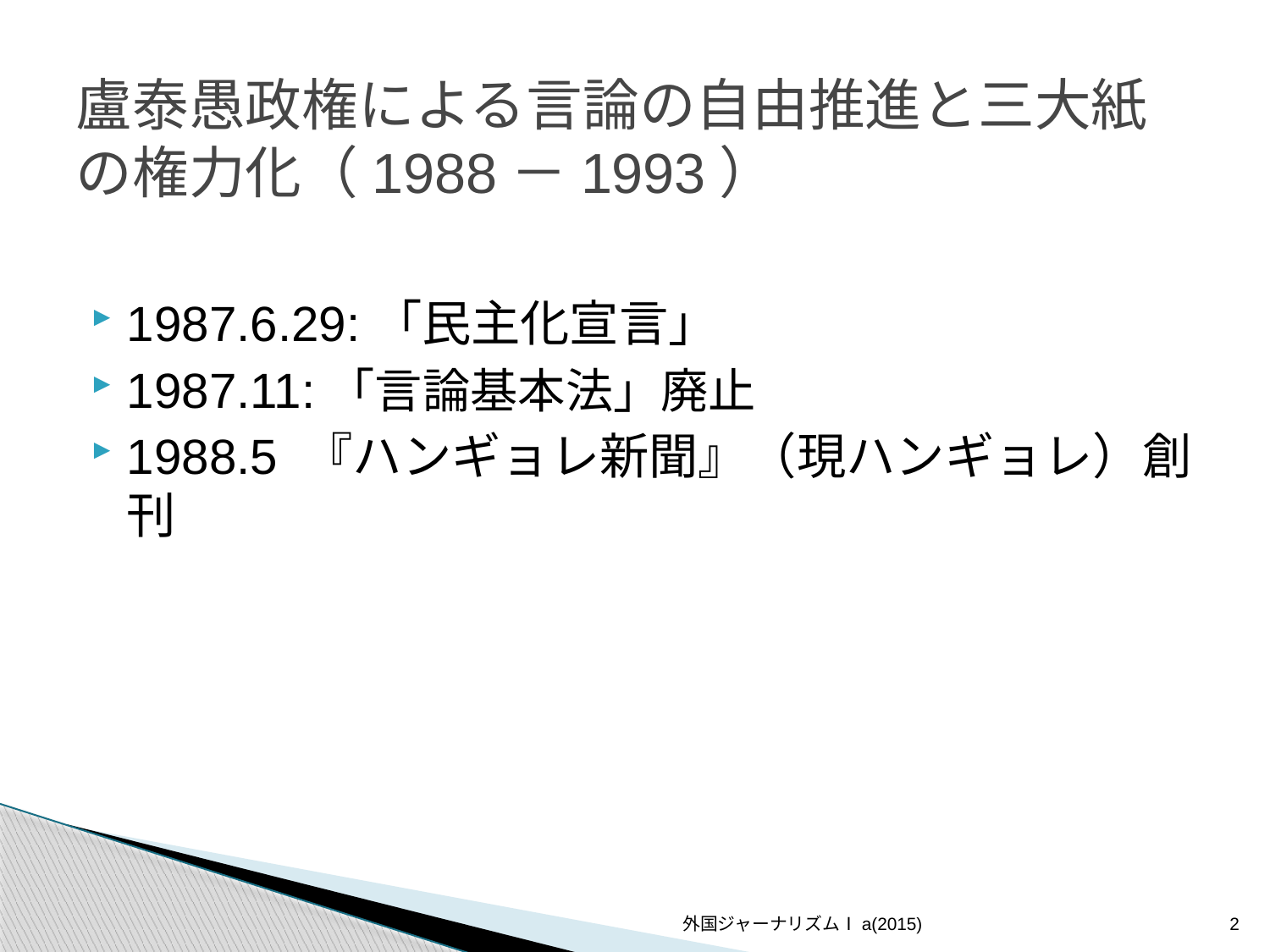

# 盧泰愚政権による言論の自由推進と三大紙の権力化（1988－1993）
1987.6.29:「民主化宣言」
1987.11:「言論基本法」廃止
1988.5 『ハンギョレ新聞』（現ハンギョレ）創刊
外国ジャーナリズムⅠa(2015)
2